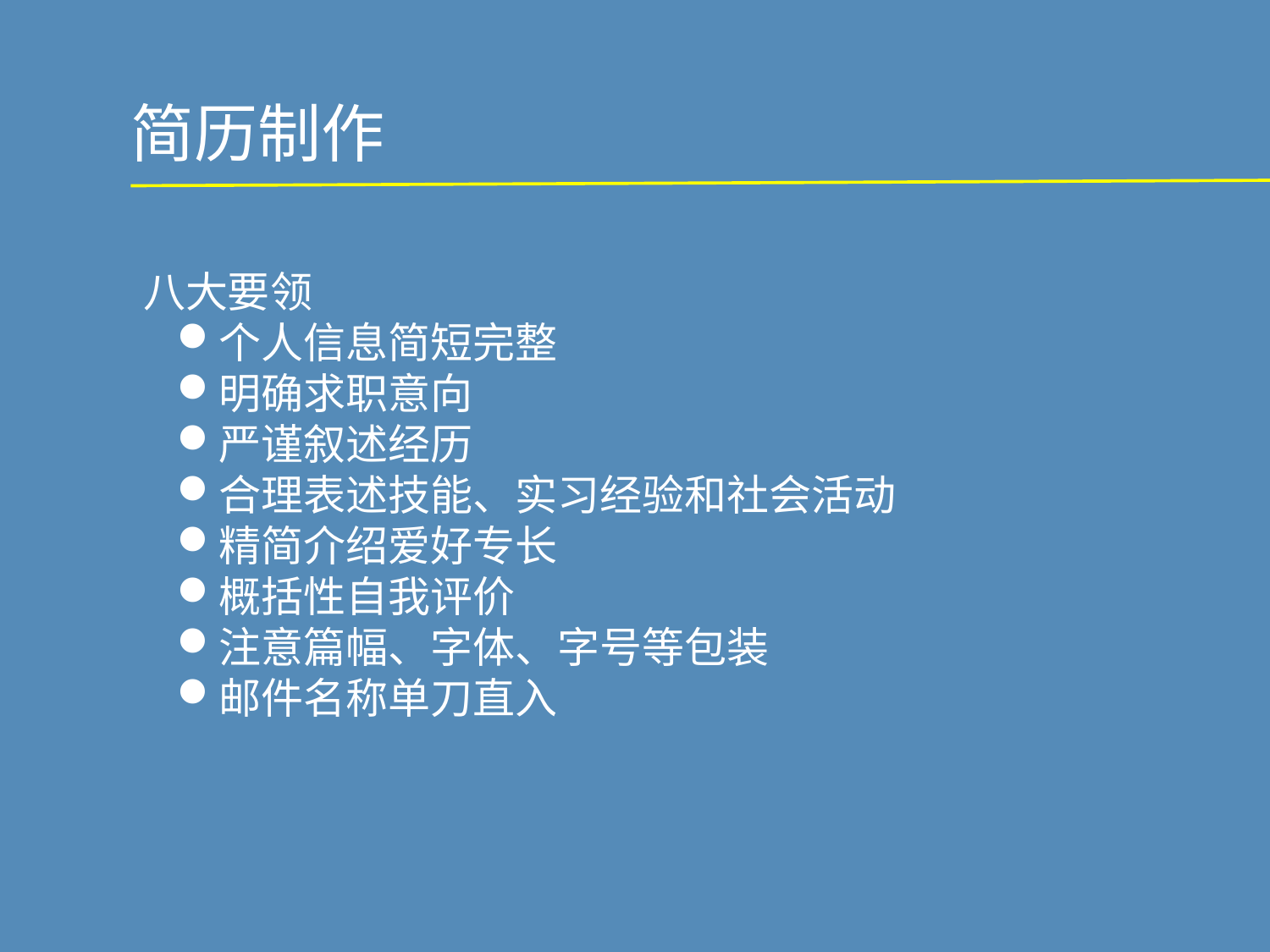

简历制作
八大要领
个人信息简短完整
明确求职意向
严谨叙述经历
合理表述技能、实习经验和社会活动
精简介绍爱好专长
概括性自我评价
注意篇幅、字体、字号等包装
邮件名称单刀直入